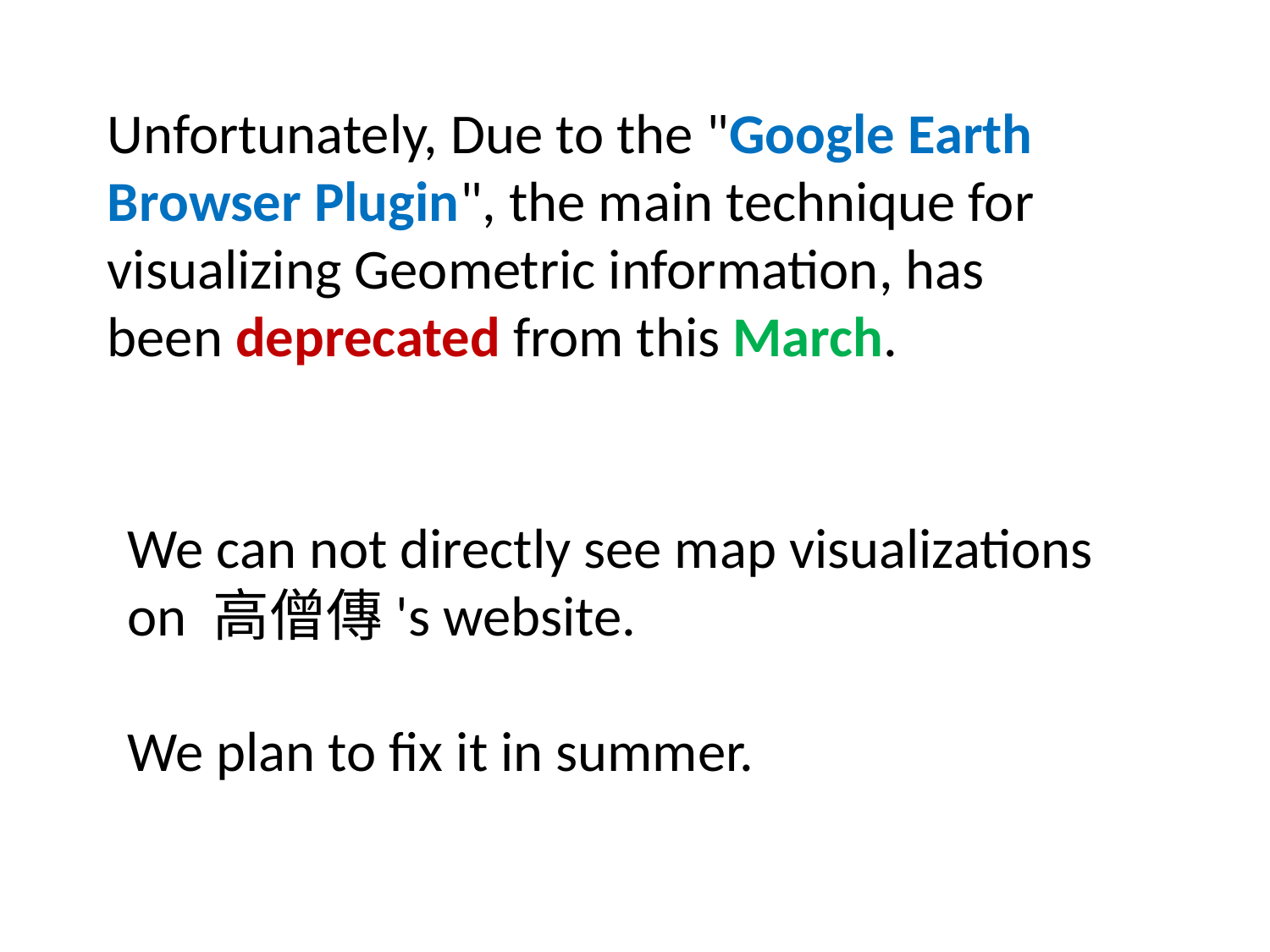

Unfortunately, Due to the "Google Earth Browser Plugin", the main technique for visualizing Geometric information, has been deprecated from this March.
We can not directly see map visualizations on 高僧傳's website.

We plan to fix it in summer.